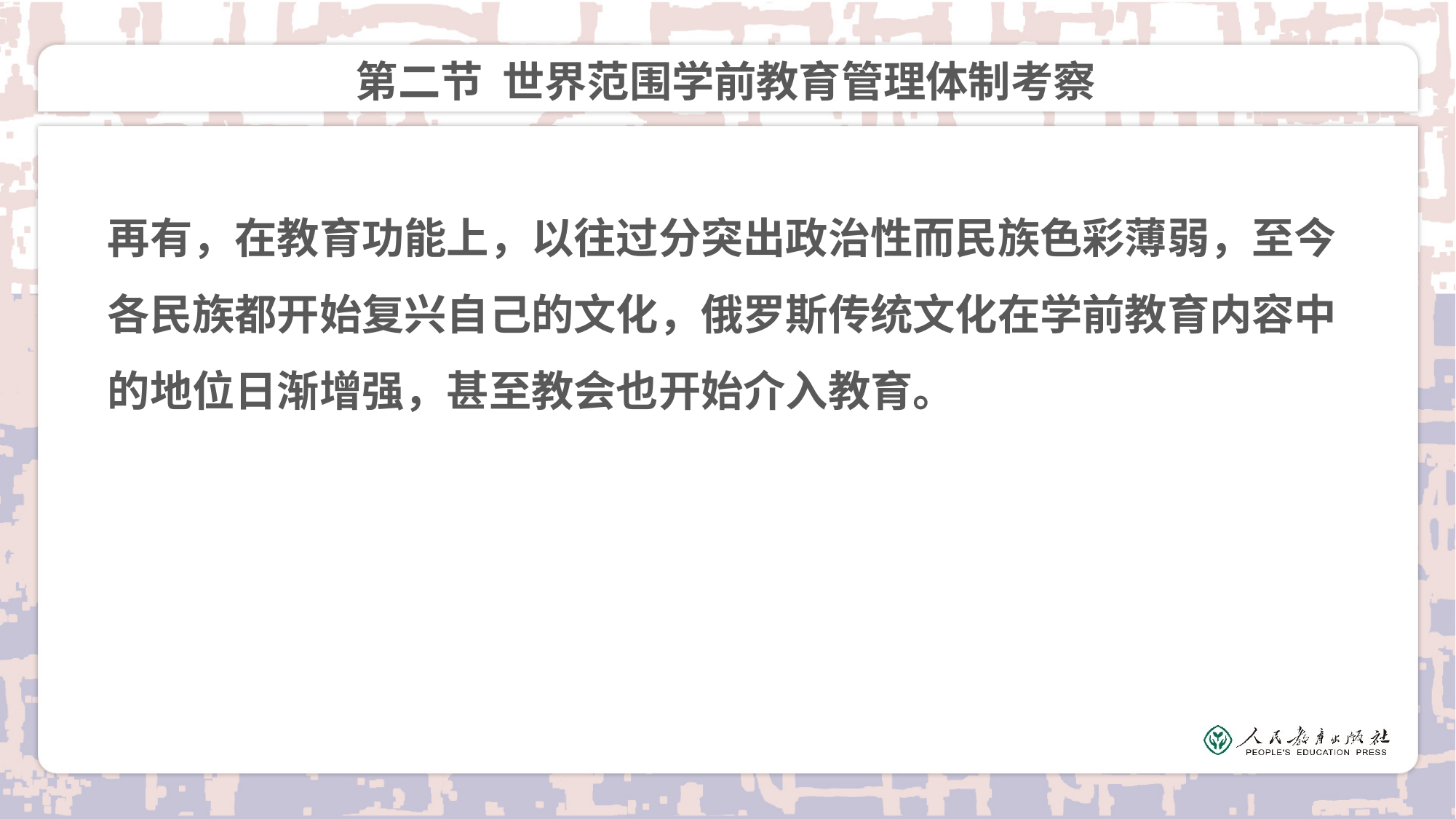

# 第二节  世界范围学前教育管理体制考察
再有，在教育功能上，以往过分突出政治性而民族色彩薄弱，至今各民族都开始复兴自己的文化，俄罗斯传统文化在学前教育内容中的地位日渐增强，甚至教会也开始介入教育。